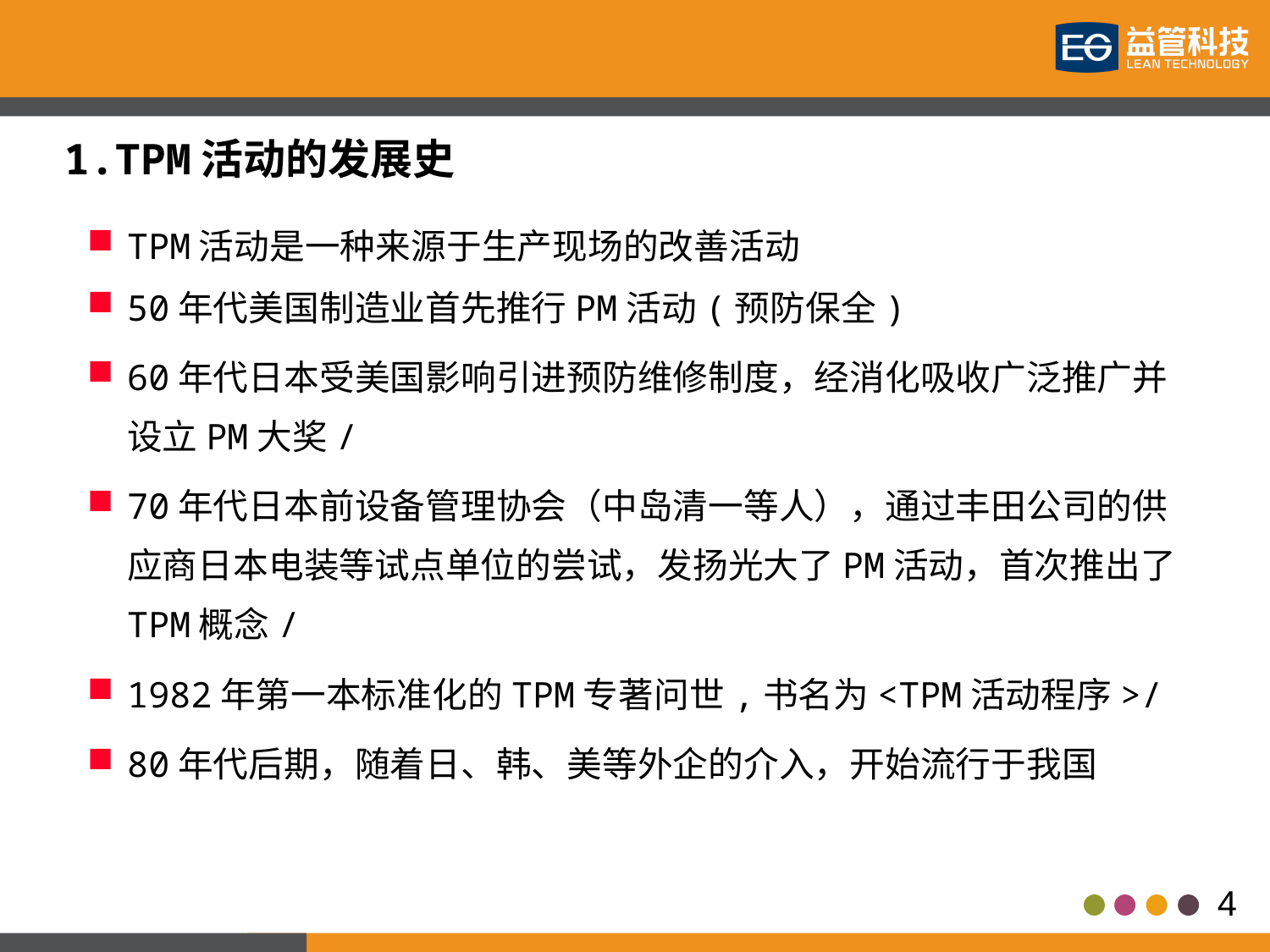

1.TPM活动的发展史
TPM活动是一种来源于生产现场的改善活动
50年代美国制造业首先推行PM活动(预防保全)
60年代日本受美国影响引进预防维修制度，经消化吸收广泛推广并设立PM大奖/
70年代日本前设备管理协会（中岛清一等人），通过丰田公司的供应商日本电装等试点单位的尝试，发扬光大了PM活动，首次推出了TPM概念/
1982年第一本标准化的TPM专著问世,书名为<TPM活动程序>/
80年代后期，随着日、韩、美等外企的介入，开始流行于我国